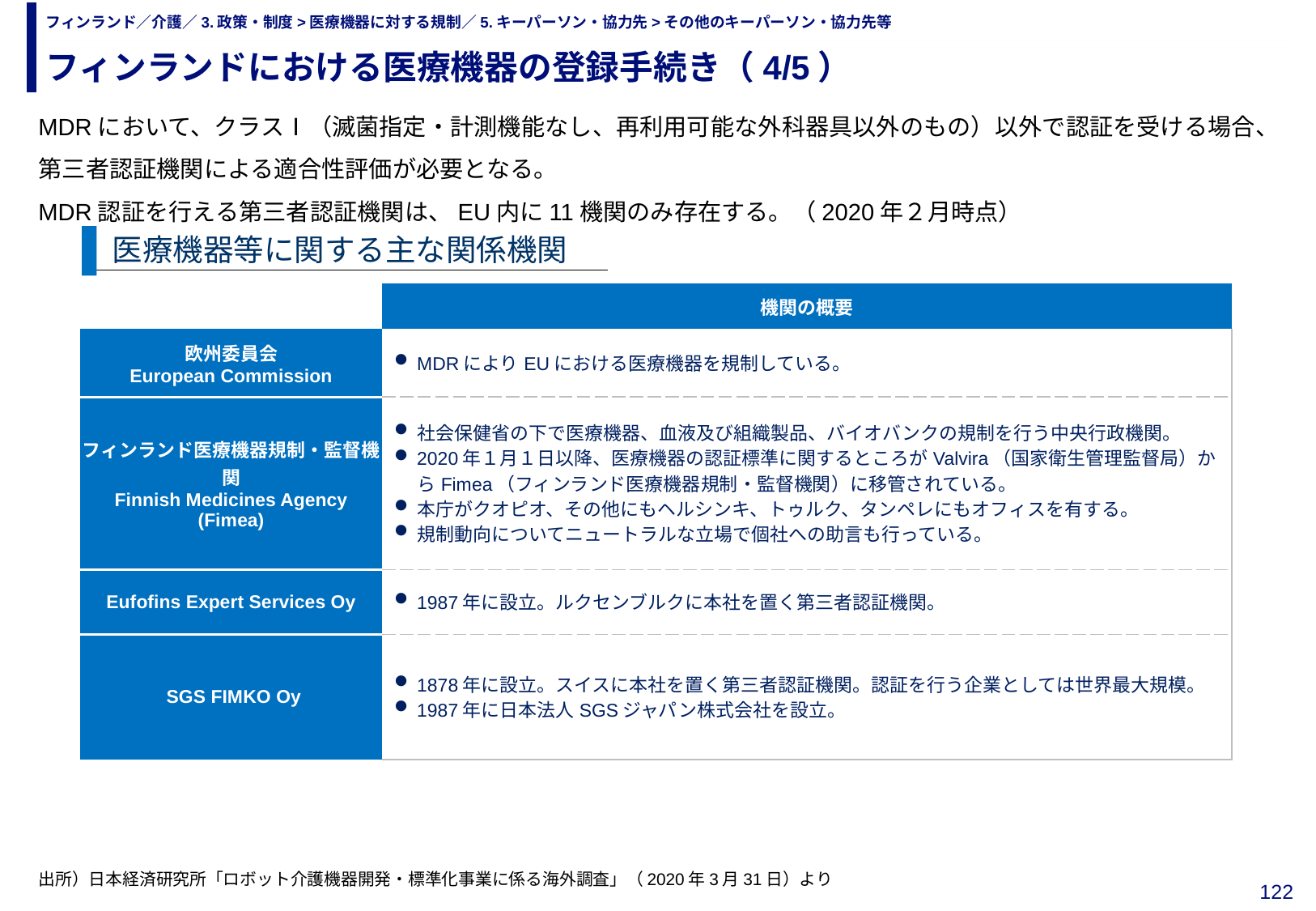

フィンランドにおける医療機器の登録手続き（4/5）
# フィンランド／介護／3.政策・制度>医療機器に対する規制／5.キーパーソン・協力先>その他のキーパーソン・協力先等
MDRにおいて、クラスⅠ（滅菌指定・計測機能なし、再利用可能な外科器具以外のもの）以外で認証を受ける場合、第三者認証機関による適合性評価が必要となる。
MDR認証を行える第三者認証機関は、EU内に11機関のみ存在する。（2020年２月時点）
医療機器等に関する主な関係機関

|  | 機関の概要 |
| --- | --- |
| 欧州委員会 European Commission | MDRによりEUにおける医療機器を規制している。 |
| フィンランド医療機器規制・監督機関 Finnish Medicines Agency (Fimea) | 社会保健省の下で医療機器、血液及び組織製品、バイオバンクの規制を行う中央行政機関。 2020年１月１日以降、医療機器の認証標準に関するところがValvira（国家衛生管理監督局）からFimea（フィンランド医療機器規制・監督機関）に移管されている。 本庁がクオピオ、その他にもヘルシンキ、トゥルク、タンペレにもオフィスを有する。　 規制動向についてニュートラルな立場で個社への助言も行っている。 |
| Eufofins Expert Services Oy | 1987年に設立。ルクセンブルクに本社を置く第三者認証機関。 |
| SGS FIMKO Oy | 1878年に設立。スイスに本社を置く第三者認証機関。認証を行う企業としては世界最大規模。 1987年に日本法人SGSジャパン株式会社を設立。 |
出所）日本経済研究所「ロボット介護機器開発・標準化事業に係る海外調査」（2020年3月31日）より